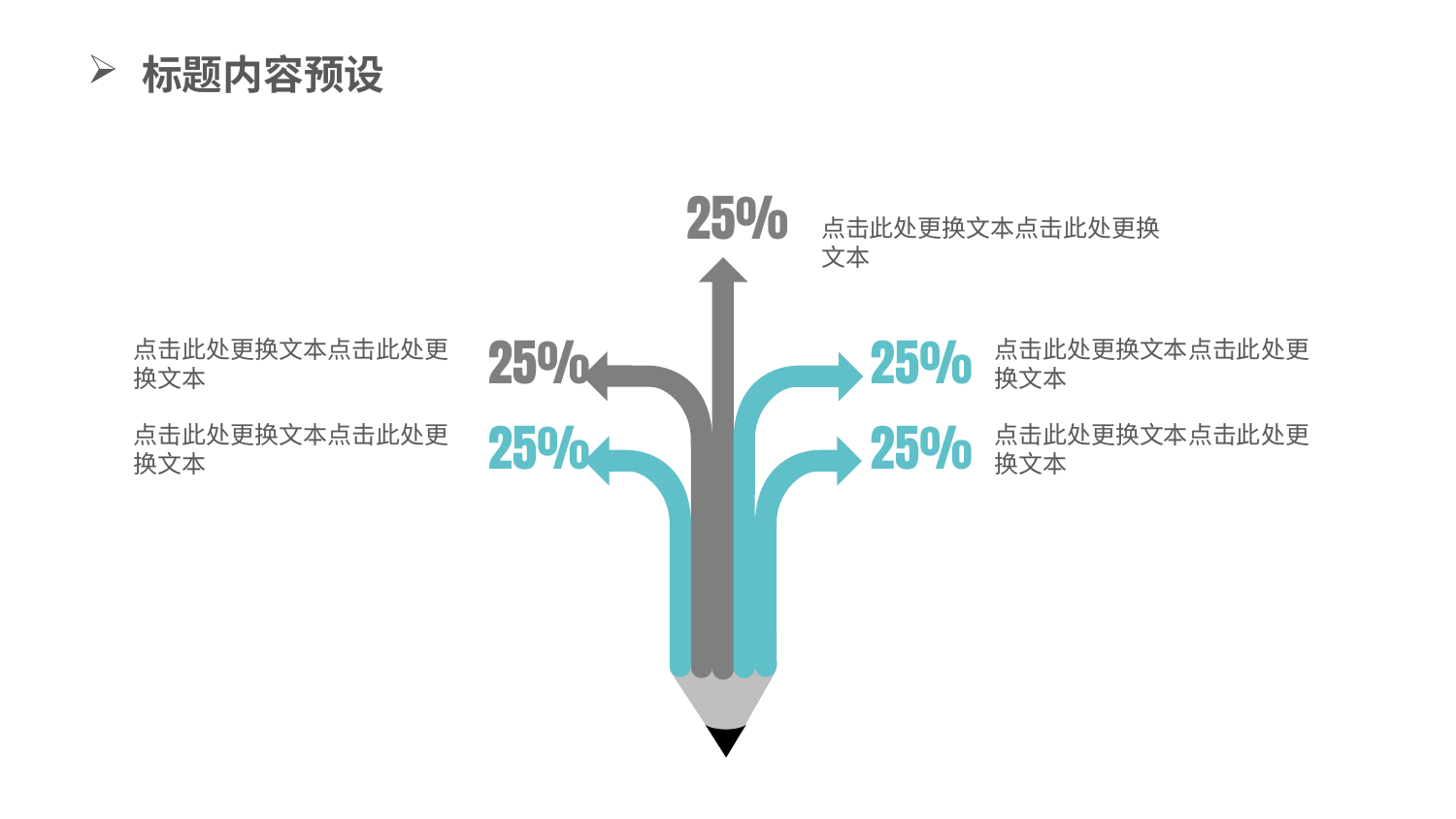

标题内容预设
25%
点击此处更换文本点击此处更换文本

点击此处更换文本点击此处更换文本
点击此处更换文本点击此处更换文本
25%
25%
点击此处更换文本点击此处更换文本
25%
25%
点击此处更换文本点击此处更换文本